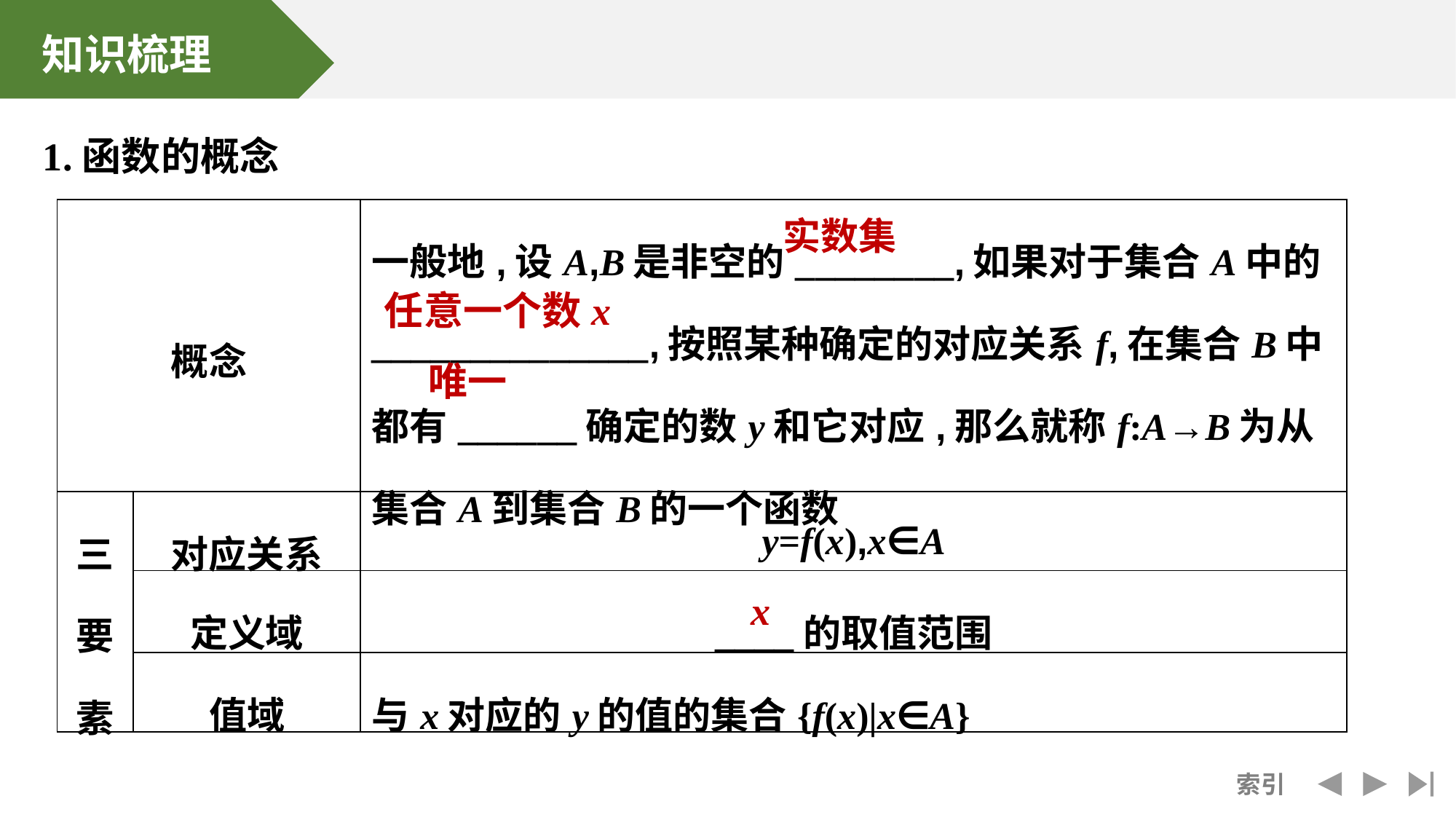

1.函数的概念
| 概念 |  | 一般地,设A,B是非空的\_\_\_\_\_\_\_\_,如果对于集合A中的\_\_\_\_\_\_\_\_\_\_\_\_\_\_,按照某种确定的对应关系f,在集合B中都有\_\_\_\_\_\_确定的数y和它对应,那么就称f:A→B为从集合A到集合B的一个函数 |
| --- | --- | --- |
| 三要素 | 对应关系 | y=f(x),x∈A |
|  | 定义域 | \_\_\_\_的取值范围 |
|  | 值域 | 与x对应的y的值的集合{f(x)|x∈A} |
实数集
任意一个数x
唯一
x